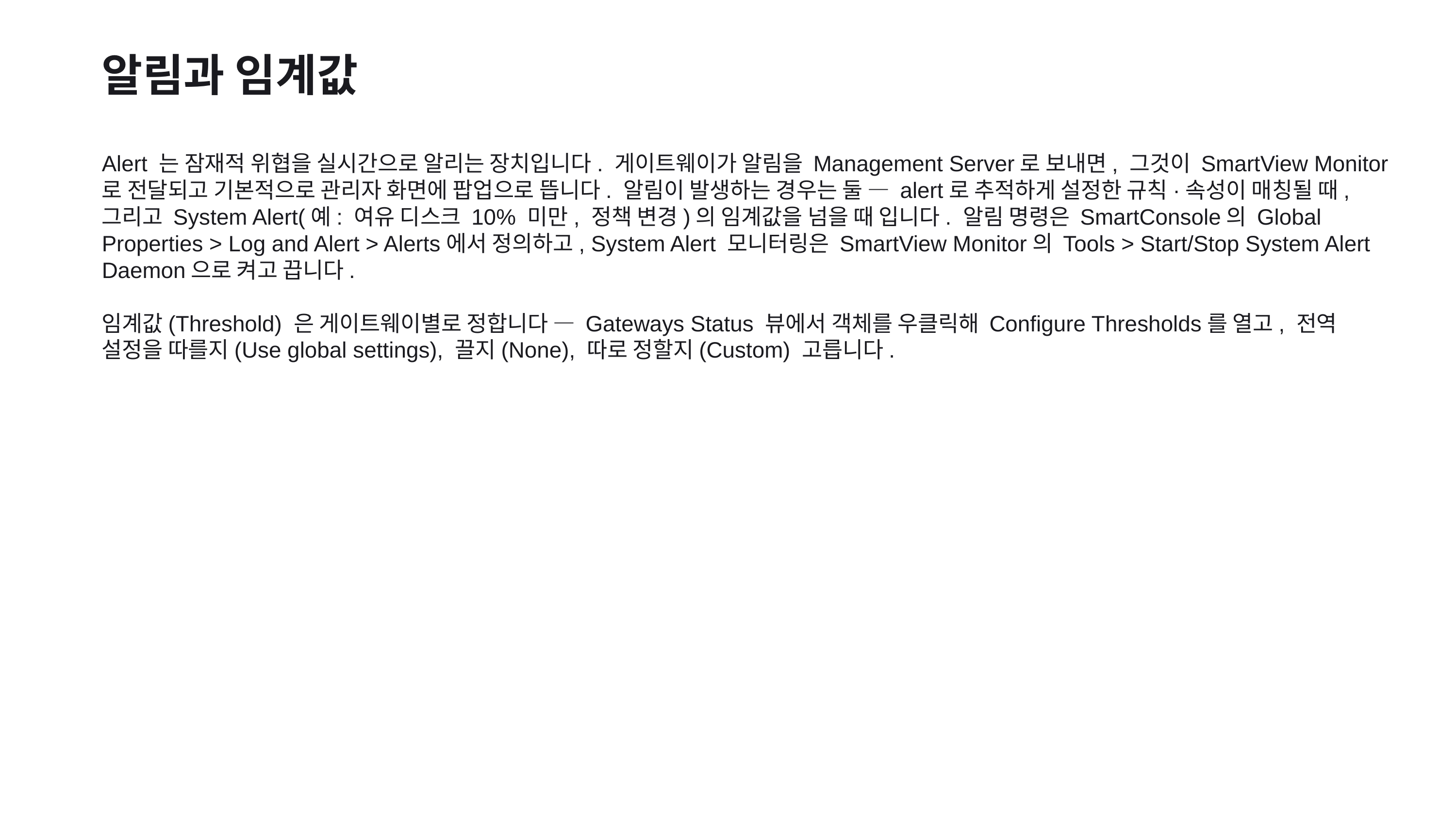

알림과 임계값
Alert 는 잠재적 위협을 실시간으로 알리는 장치입니다. 게이트웨이가 알림을 Management Server로 보내면, 그것이 SmartView Monitor로 전달되고 기본적으로 관리자 화면에 팝업으로 뜹니다. 알림이 발생하는 경우는 둘 — alert로 추적하게 설정한 규칙·속성이 매칭될 때, 그리고 System Alert(예: 여유 디스크 10% 미만, 정책 변경)의 임계값을 넘을 때 입니다. 알림 명령은 SmartConsole의 Global Properties > Log and Alert > Alerts에서 정의하고, System Alert 모니터링은 SmartView Monitor의 Tools > Start/Stop System Alert Daemon으로 켜고 끕니다.

임계값(Threshold) 은 게이트웨이별로 정합니다 — Gateways Status 뷰에서 객체를 우클릭해 Configure Thresholds를 열고, 전역 설정을 따를지(Use global settings), 끌지(None), 따로 정할지(Custom) 고릅니다.